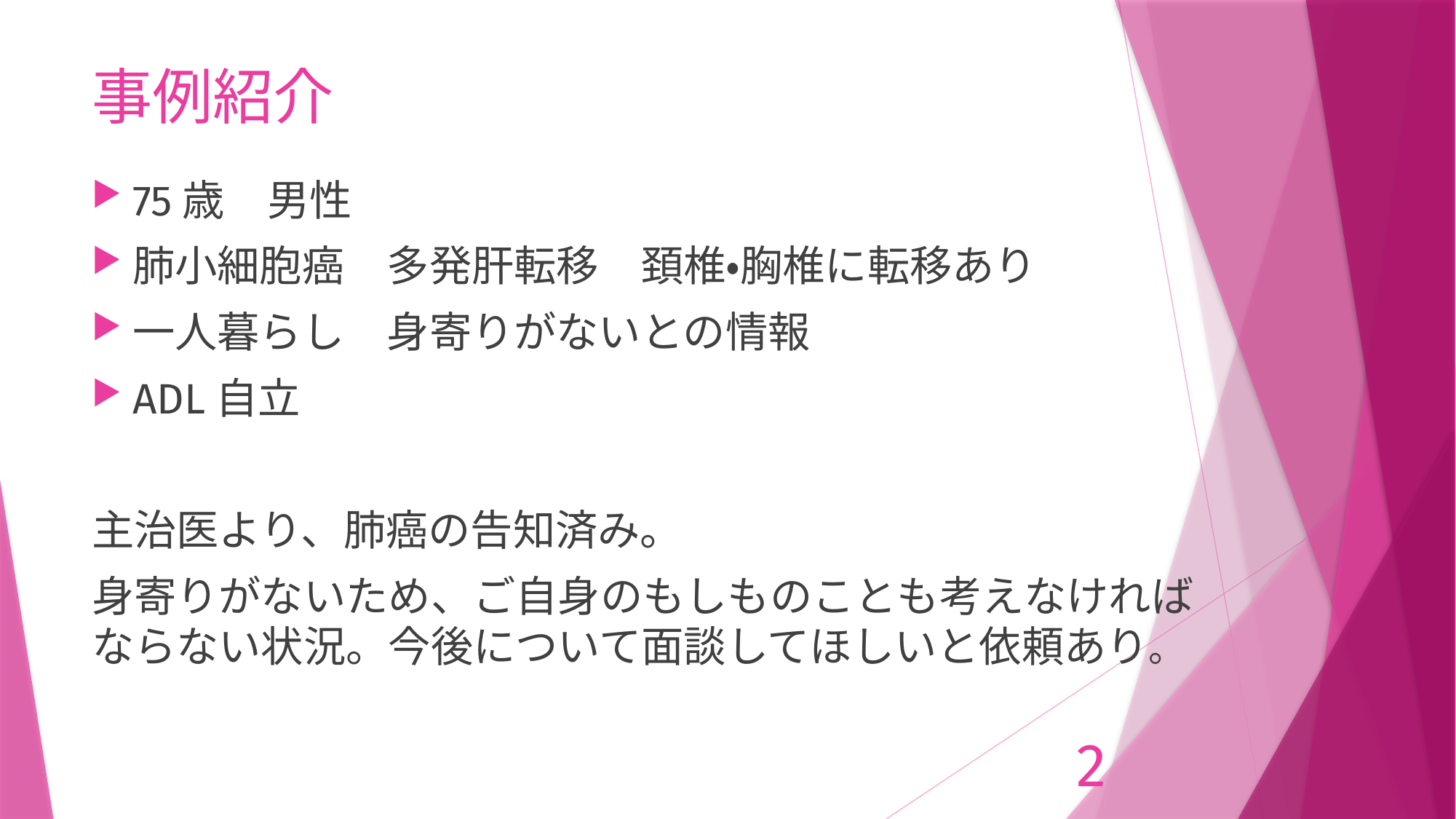

# 事例紹介
75歳　男性
肺小細胞癌　多発肝転移　頚椎・胸椎に転移あり
一人暮らし　身寄りがないとの情報
ADL自立

主治医より、肺癌の告知済み。
身寄りがないため、ご自身のもしものことも考えなければならない状況。今後について面談してほしいと依頼あり。
2